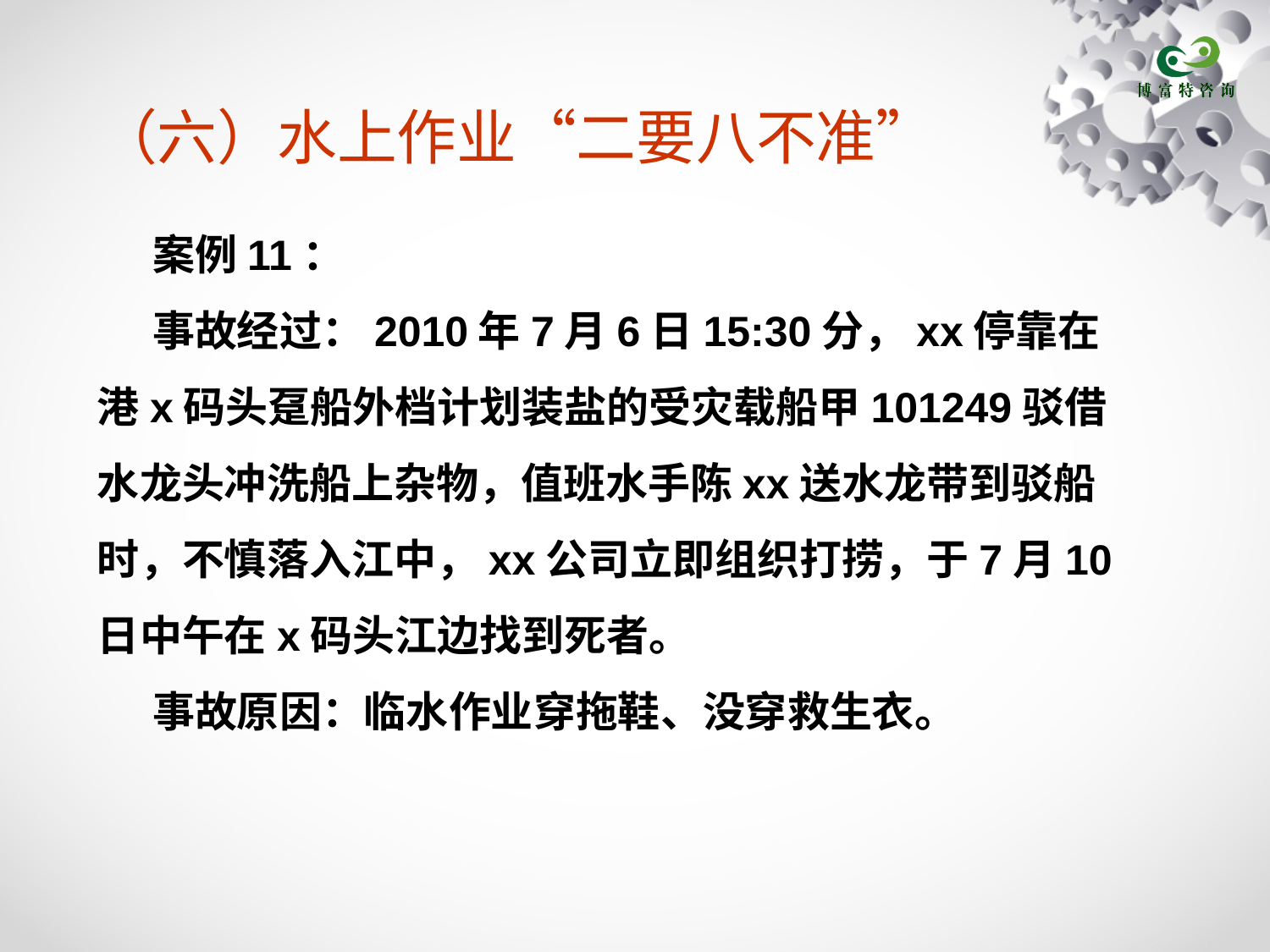

# （六）水上作业“二要八不准”
案例11：
事故经过：2010年7月6日15:30分，xx停靠在港x码头趸船外档计划装盐的受灾载船甲101249驳借水龙头冲洗船上杂物，值班水手陈xx送水龙带到驳船时，不慎落入江中，xx公司立即组织打捞，于7月10日中午在x码头江边找到死者。
事故原因：临水作业穿拖鞋、没穿救生衣。